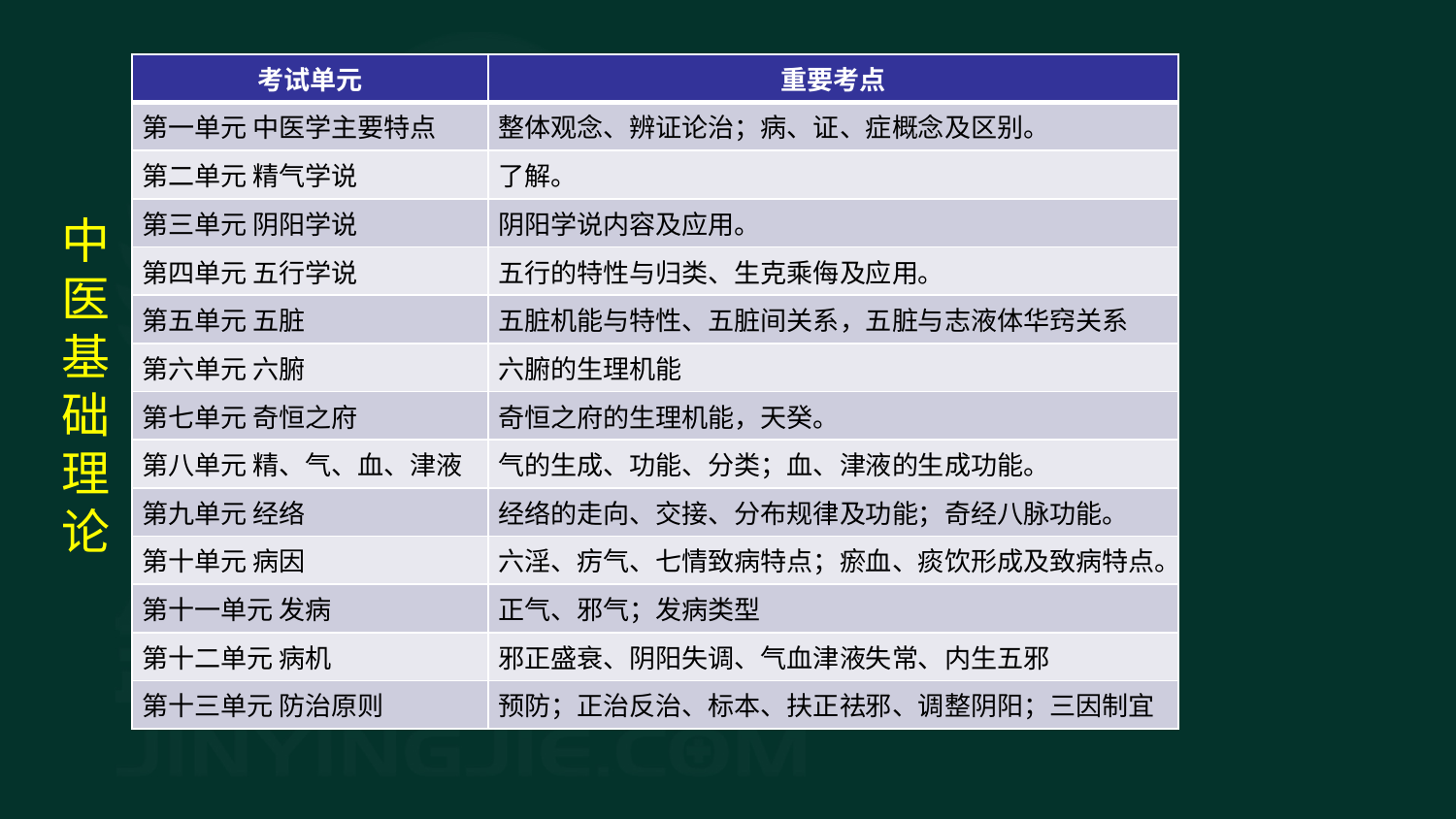

| 考试单元 | 重要考点 |
| --- | --- |
| 第一单元 中医学主要特点 | 整体观念、辨证论治；病、证、症概念及区别。 |
| 第二单元 精气学说 | 了解。 |
| 第三单元 阴阳学说 | 阴阳学说内容及应用。 |
| 第四单元 五行学说 | 五行的特性与归类、生克乘侮及应用。 |
| 第五单元 五脏 | 五脏机能与特性、五脏间关系，五脏与志液体华窍关系 |
| 第六单元 六腑 | 六腑的生理机能 |
| 第七单元 奇恒之府 | 奇恒之府的生理机能，天癸。 |
| 第八单元 精、气、血、津液 | 气的生成、功能、分类；血、津液的生成功能。 |
| 第九单元 经络 | 经络的走向、交接、分布规律及功能；奇经八脉功能。 |
| 第十单元 病因 | 六淫、疠气、七情致病特点；瘀血、痰饮形成及致病特点。 |
| 第十一单元 发病 | 正气、邪气；发病类型 |
| 第十二单元 病机 | 邪正盛衰、阴阳失调、气血津液失常、内生五邪 |
| 第十三单元 防治原则 | 预防；正治反治、标本、扶正祛邪、调整阴阳；三因制宜 |
# 中 医 基 础 理 论